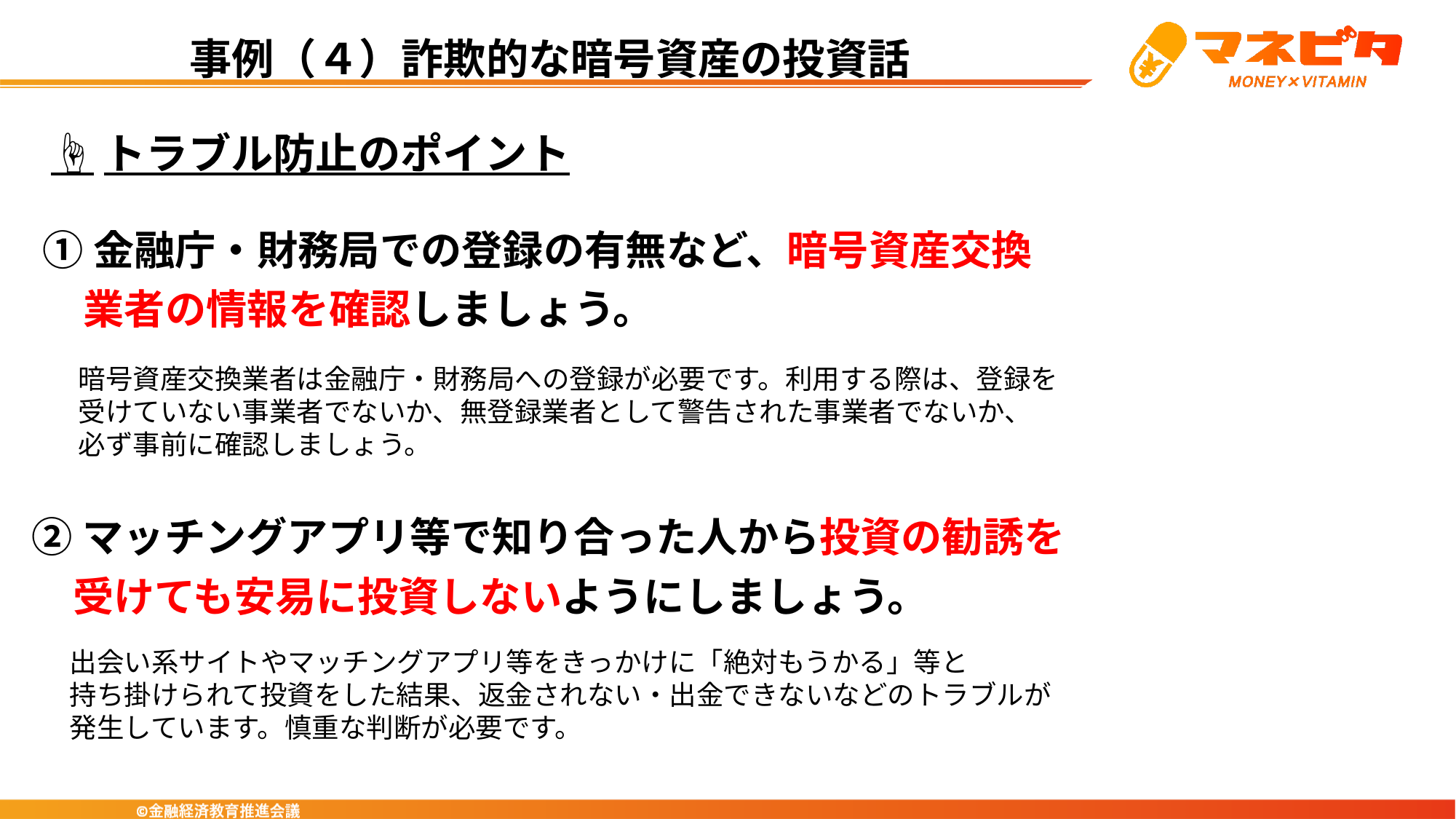

事例（４）詐欺的な暗号資産の投資話
☝トラブル防止のポイント
①金融庁・財務局での登録の有無など、暗号資産交換
　業者の情報を確認しましょう。
　暗号資産交換業者は金融庁・財務局への登録が必要です。利用する際は、登録を
　受けていない事業者でないか、無登録業者として警告された事業者でないか、
　必ず事前に確認しましょう。

➁マッチングアプリ等で知り合った人から投資の勧誘を
　受けても安易に投資しないようにしましょう。

　出会い系サイトやマッチングアプリ等をきっかけに「絶対もうかる」等と
　持ち掛けられて投資をした結果、返金されない・出金できないなどのトラブルが
　発生しています。慎重な判断が必要です。